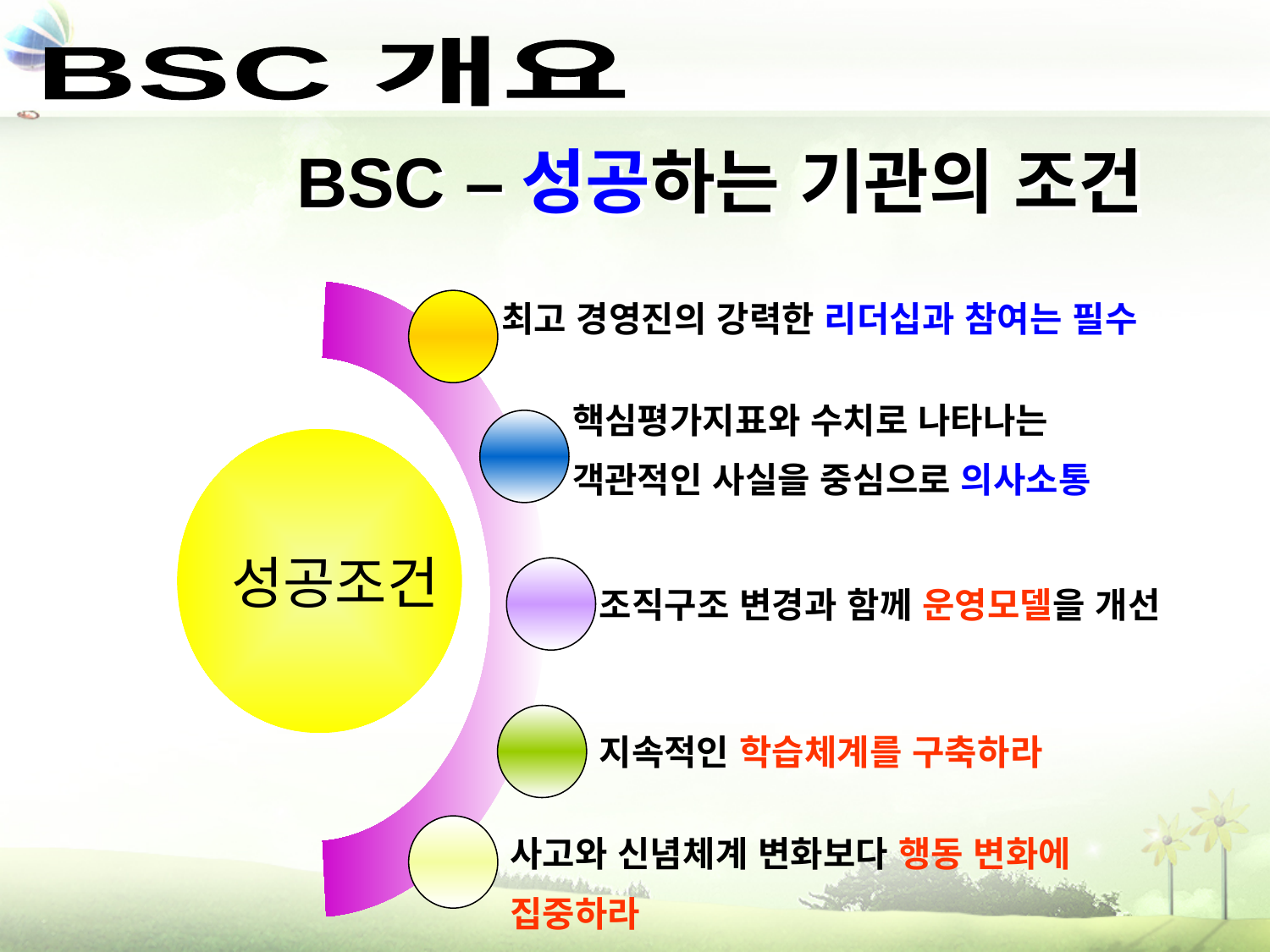

BSC 개요
BSC –성공하는 기관의 조건

최고 경영진의 강력한 리더십과 참여는 필수

핵심평가지표와 수치로 나타나는
객관적인 사실을 중심으로 의사소통

성공조건

조직구조 변경과 함께 운영모델을 개선

지속적인 학습체계를 구축하라

사고와 신념체계 변화보다 행동 변화에
집중하라